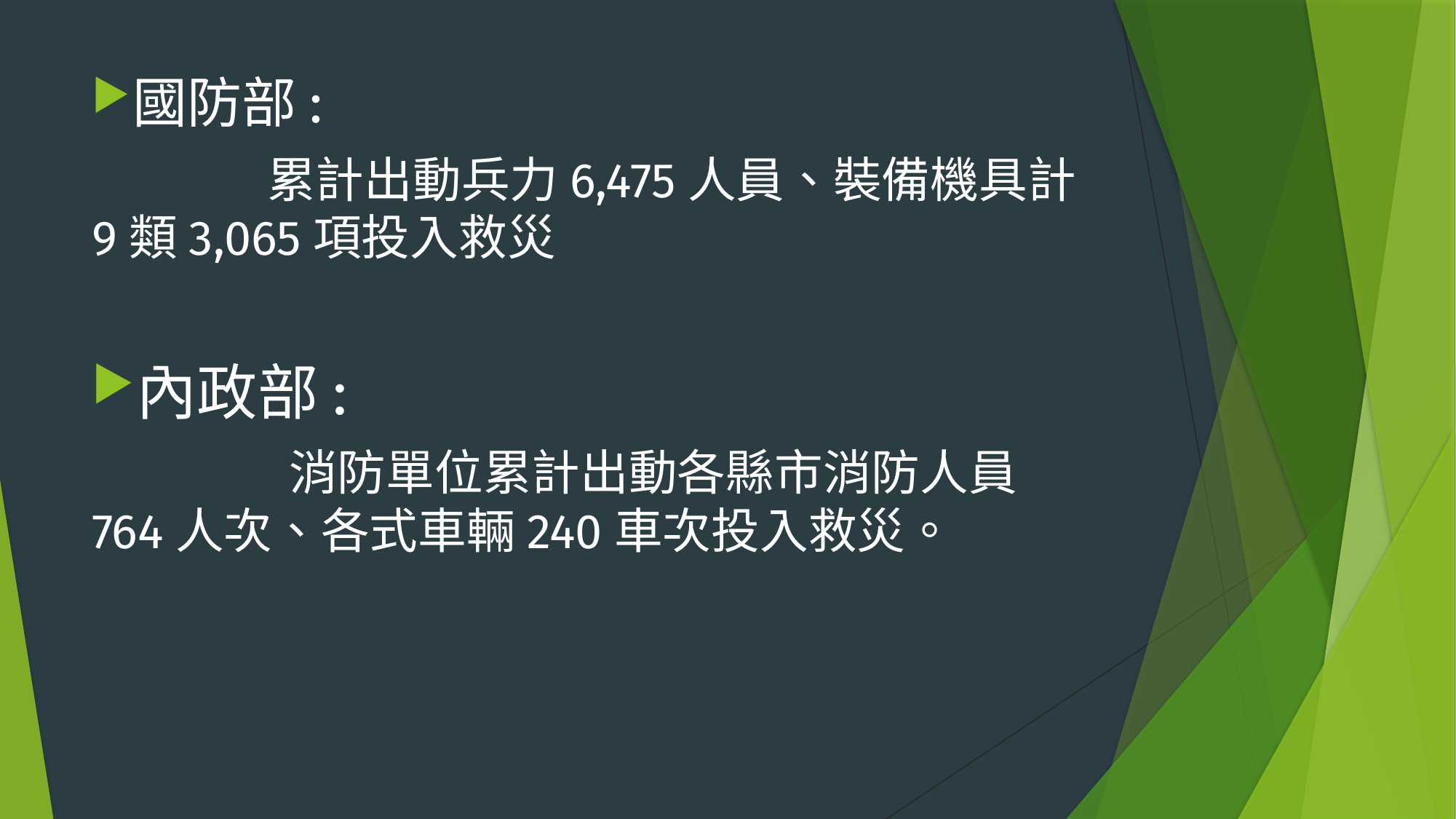

國防部:
               累計出動兵力6,475人員、裝備機具計9類3,065項投入救災

內政部:
                 消防單位累計出動各縣市消防人員764人次、各式車輛240車次投入救災。